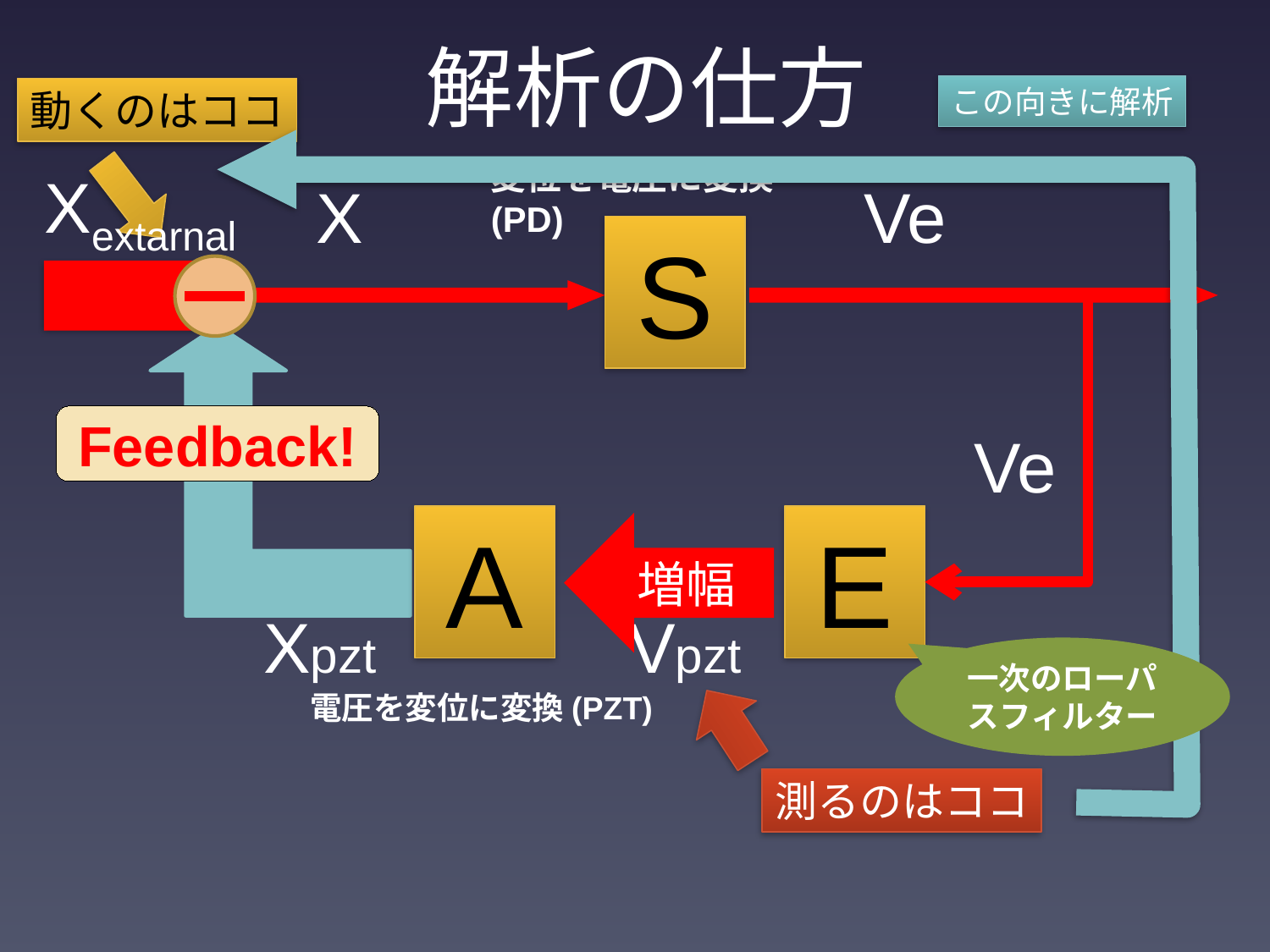

# 解析の仕方
この向きに解析
動くのはココ
変位を電圧に変換(PD)

Xextarnal
X
Ve

S

Feedback!
Ve
A
E
増幅
Xpzt
Vpzt
一次のローパスフィルター
電圧を変位に変換(PZT)

測るのはココ